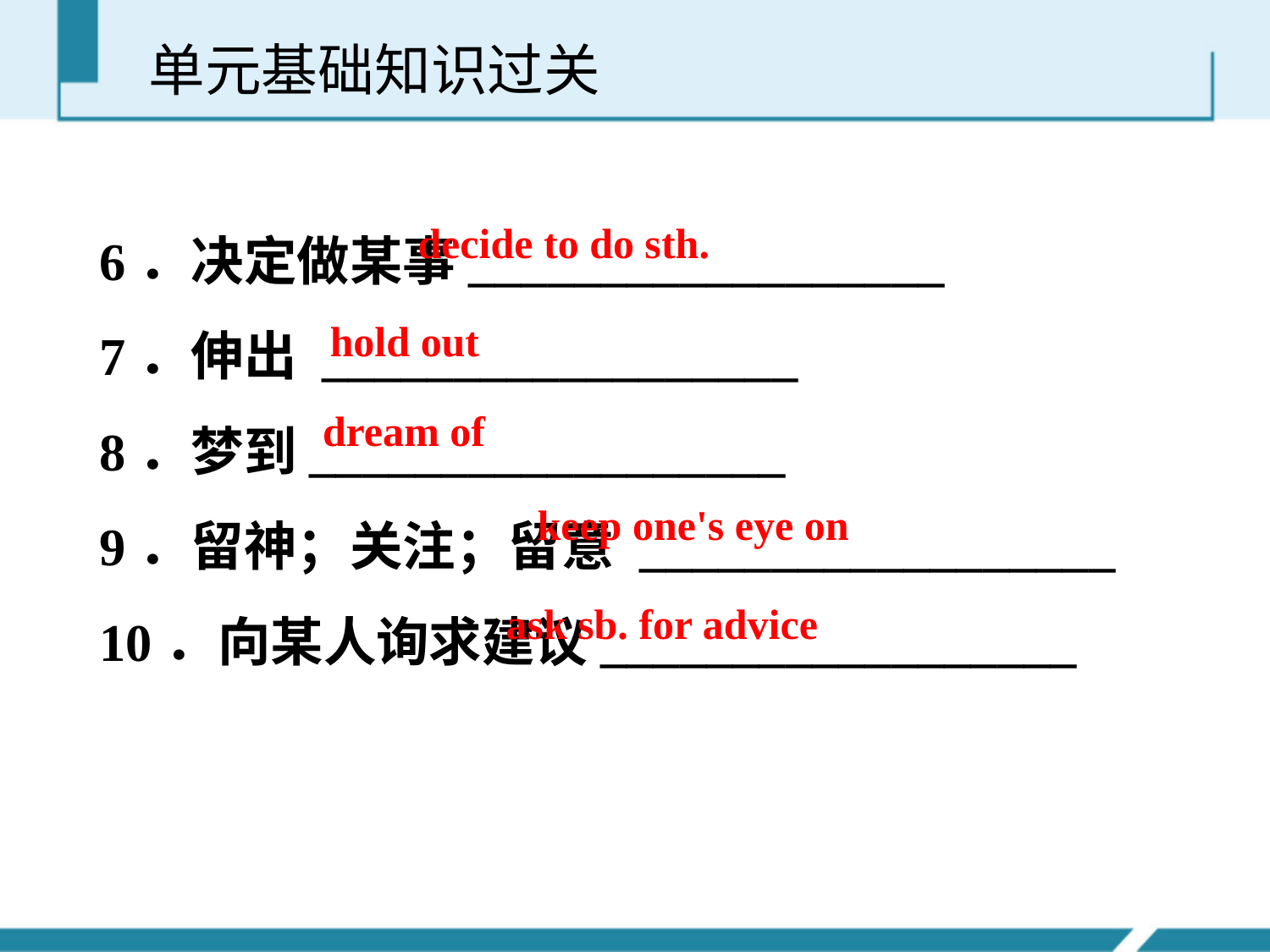

单元基础知识过关
6．决定做某事__________________
7．伸出 __________________
8．梦到__________________
9．留神；关注；留意 __________________
10．向某人询求建议__________________
decide to do sth.
hold out
dream of
keep one's eye on
ask sb. for advice